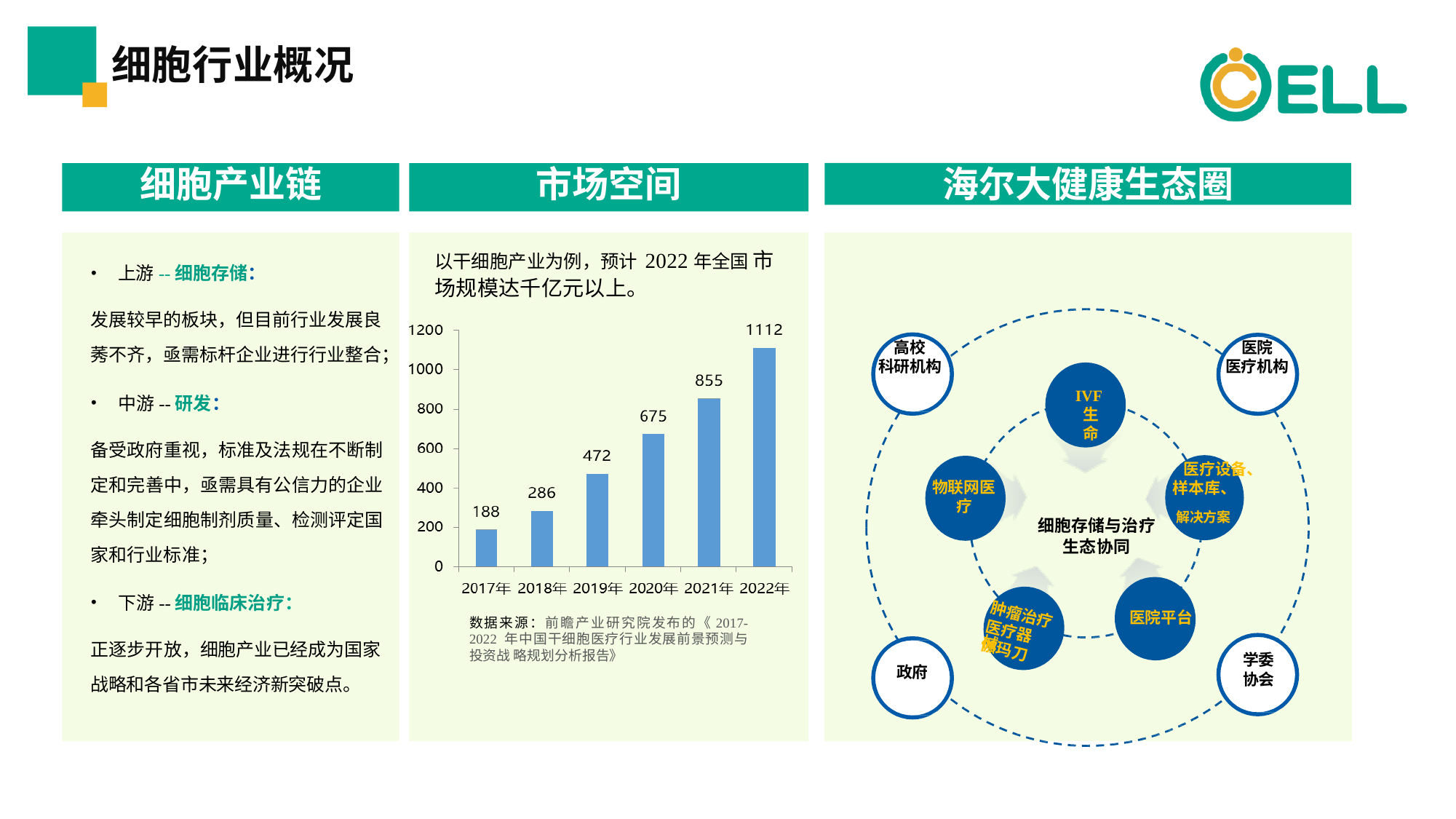

# 细胞⾏业概况

细胞产业链
市场空间

海尔⼤健康⽣态圈

以⼲细胞产业为例，预计2022年全国 市场规模达千亿元以上。
上游--细胞存储：
发展较早的板块，但⽬前⾏业发展良 莠不⻬，亟需标杆企业进⾏⾏业整合；

中游--研发：
备受政府重视，标准及法规在不断制 定和完善中，亟需具有公信⼒的企业 牵头制定细胞制剂质量、检测评定国 家和⾏业标准；

下游--细胞临床治疗：
正逐步开放，细胞产业已经成为国家 战略和各省市未来经济新突破点。

⾼校 科研机构
医院 医疗机构

IVF⽣
命

医疗设备、 样本库、
细胞存储与治疗	解决⽅案
⽣态协同

物联⽹医 疗

医院平台

学委 协会
肿瘤治疗
数据来源：前瞻产业研究院发布的《2017-2022 年中国⼲细胞医疗⾏业发展前景预测与投资战 略规划分析报告》
医疗器械-

伽玛⼑
政府